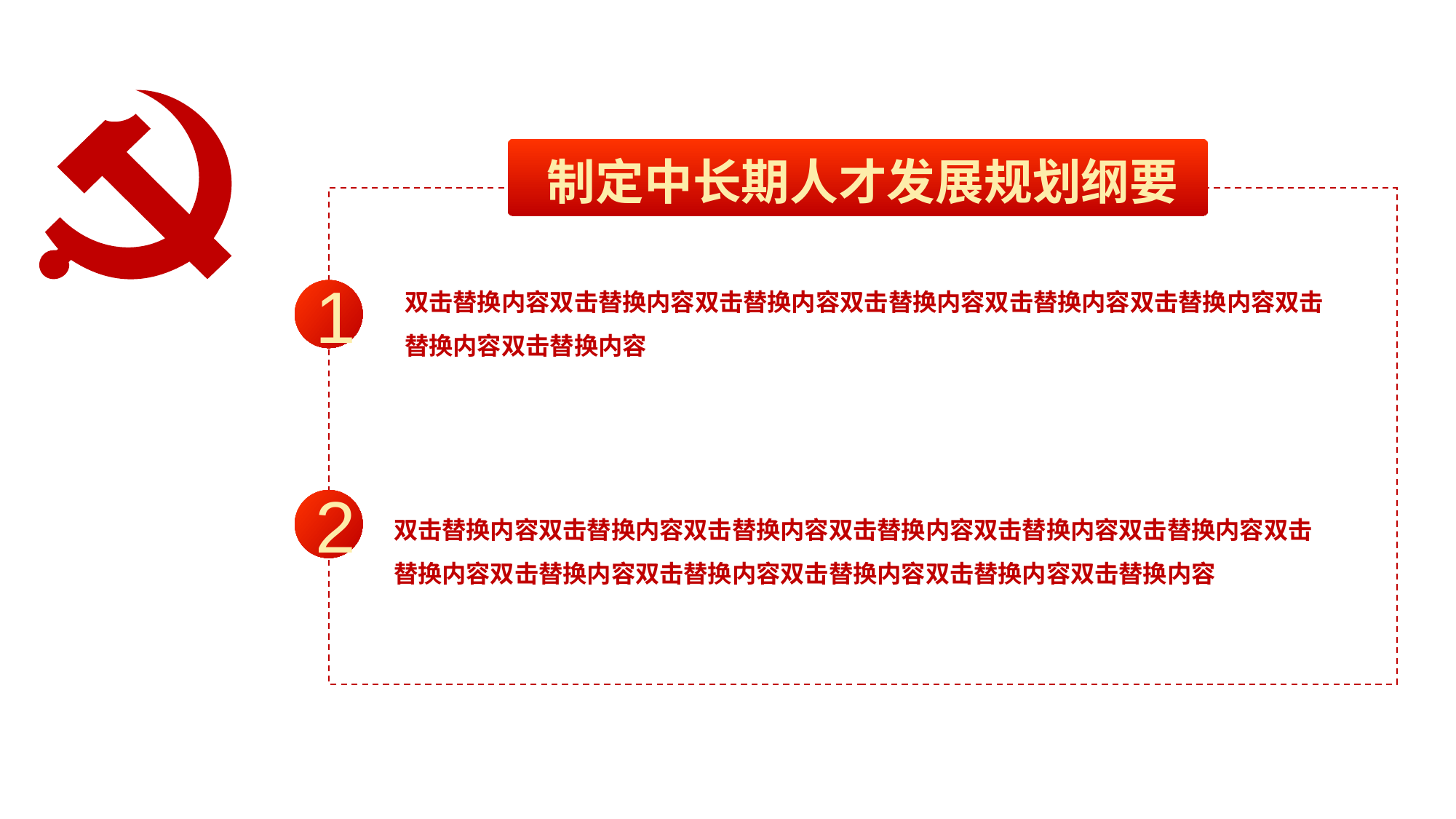

制定中长期人才发展规划纲要

1
双击替换内容双击替换内容双击替换内容双击替换内容双击替换内容双击替换内容双击替换内容双击替换内容

2
双击替换内容双击替换内容双击替换内容双击替换内容双击替换内容双击替换内容双击替换内容双击替换内容双击替换内容双击替换内容双击替换内容双击替换内容